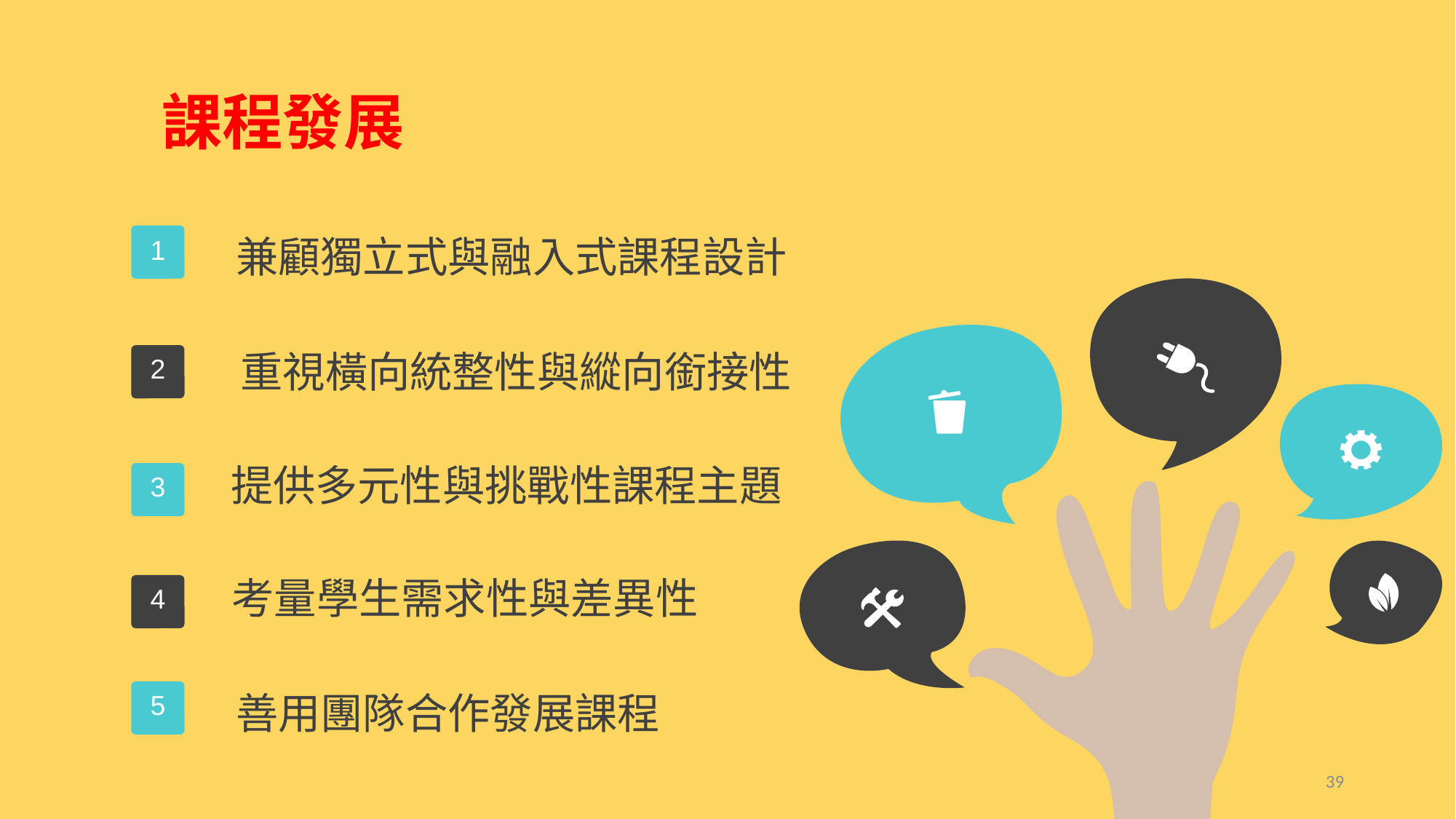

課程發展
兼顧獨立式與融入式課程設計

1

重視橫向統整性與縱向銜接性

2
提供多元性與挑戰性課程主題

3
考量學生需求性與差異性

4
善用團隊合作發展課程

5
39